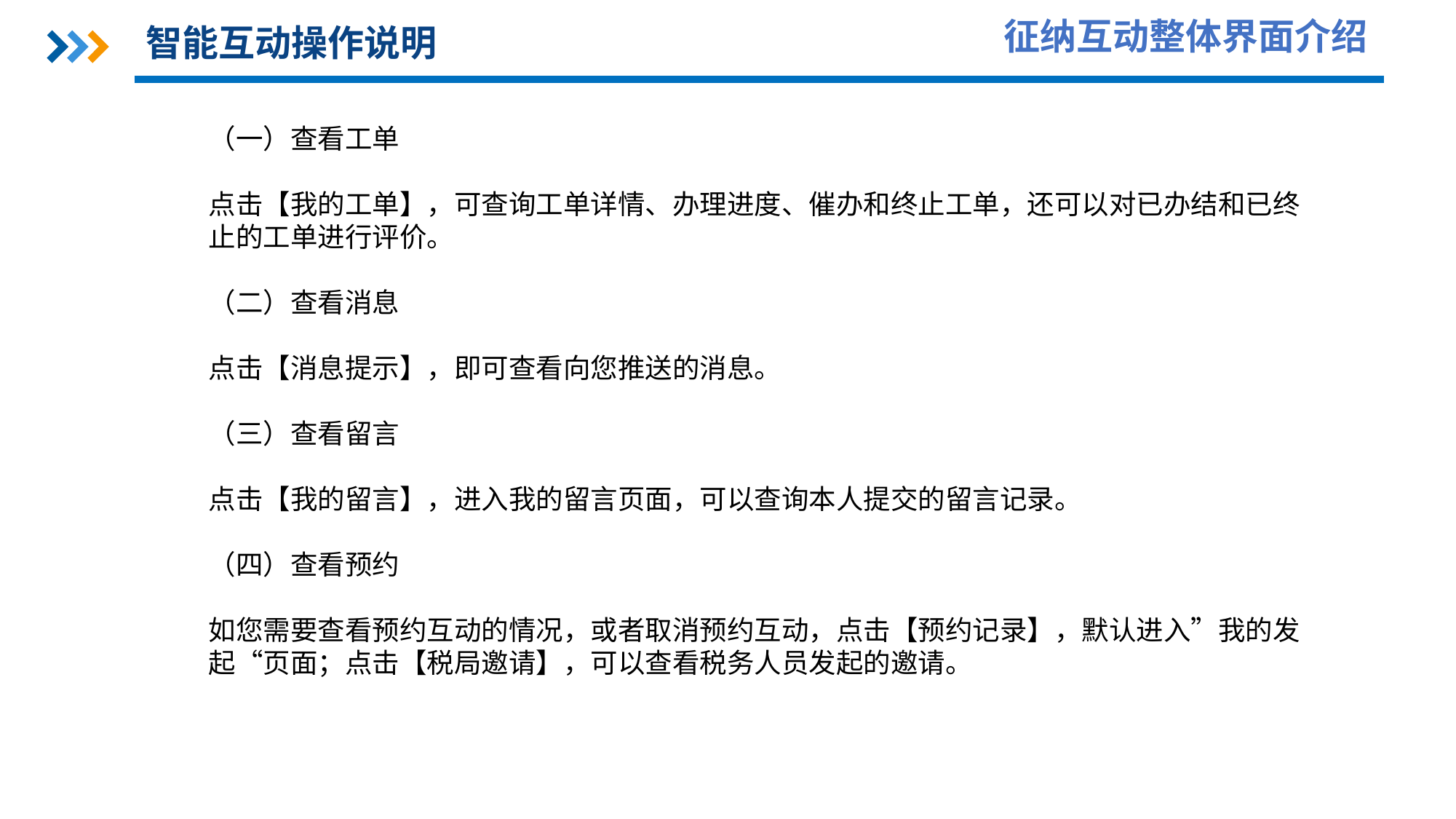

征纳互动整体界面介绍
# 智能互动操作说明
（一）查看工单

点击【我的工单】，可查询工单详情、办理进度、催办和终止工单，还可以对已办结和已终止的工单进行评价。

（二）查看消息

点击【消息提示】，即可查看向您推送的消息。

（三）查看留言

点击【我的留言】，进入我的留言页面，可以查询本人提交的留言记录。

（四）查看预约

如您需要查看预约互动的情况，或者取消预约互动，点击【预约记录】，默认进入”我的发起“页面；点击【税局邀请】，可以查看税务人员发起的邀请。